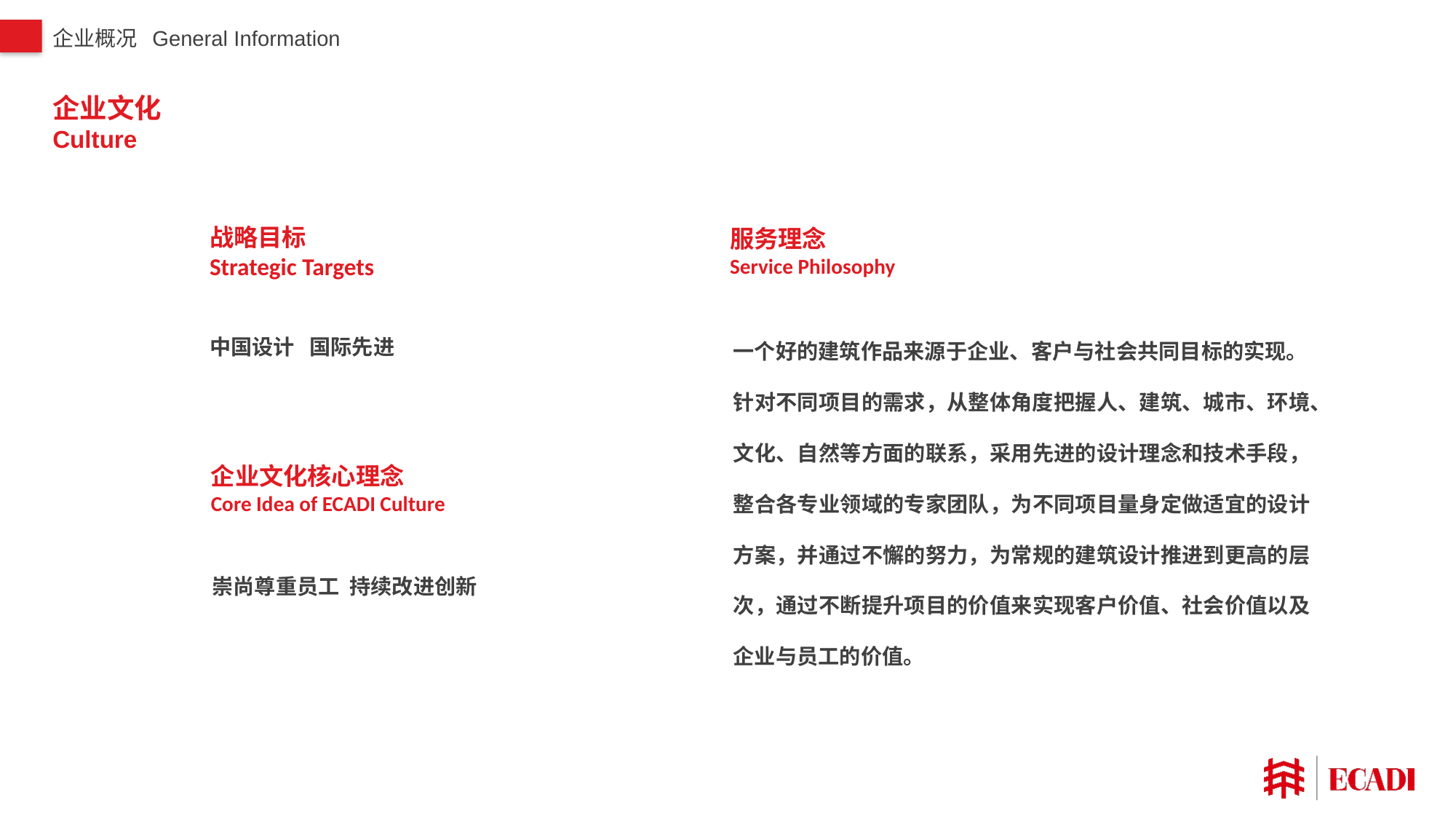

企业概况  General Information
# 企业文化 Culture
战略目标
Strategic Targets
中国设计   国际先进
服务理念
Service Philosophy

一个好的建筑作品来源于企业、客户与社会共同目标的实现。
针对不同项目的需求，从整体角度把握人、建筑、城市、环境、文化、自然等方面的联系，采用先进的设计理念和技术手段，整合各专业领域的专家团队，为不同项目量身定做适宜的设计方案，并通过不懈的努力，为常规的建筑设计推进到更高的层次，通过不断提升项目的价值来实现客户价值、社会价值以及企业与员工的价值。
企业文化核心理念
Core Idea of ECADI Culture

崇尚尊重员工  持续改进创新